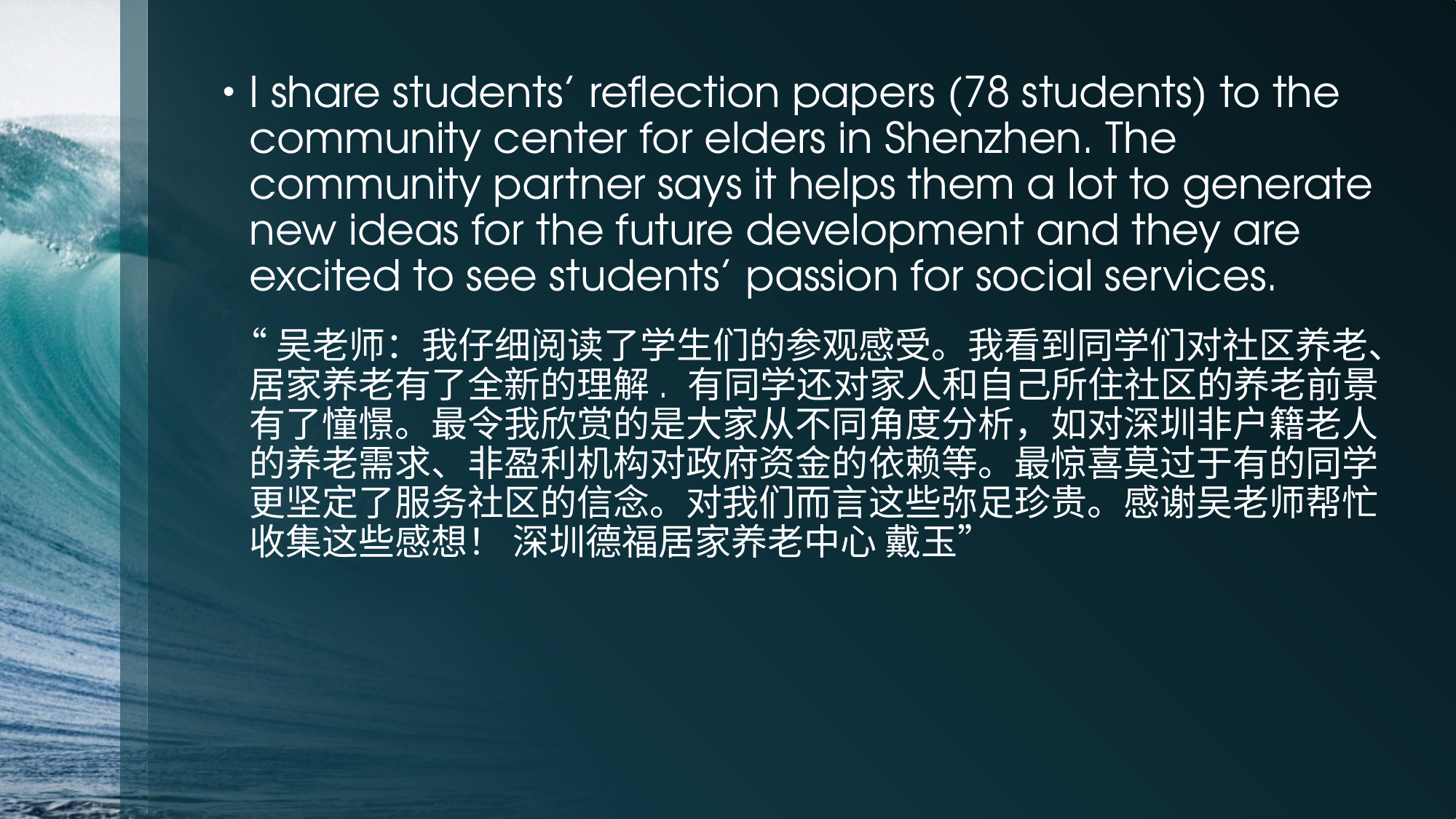

#
I share students’ reflection papers (78 students) to the community center for elders in Shenzhen. The community partner says it helps them a lot to generate new ideas for the future development and they are excited to see students’ passion for social services.
 “吴老师：我仔细阅读了学生们的参观感受。我看到同学们对社区养老、居家养老有了全新的理解. 有同学还对家人和自己所住社区的养老前景有了憧憬。最令我欣赏的是大家从不同角度分析，如对深圳非户籍老人的养老需求、非盈利机构对政府资金的依赖等。最惊喜莫过于有的同学更坚定了服务社区的信念。对我们而言这些弥足珍贵。感谢吴老师帮忙收集这些感想！ 深圳德福居家养老中心 戴玉”